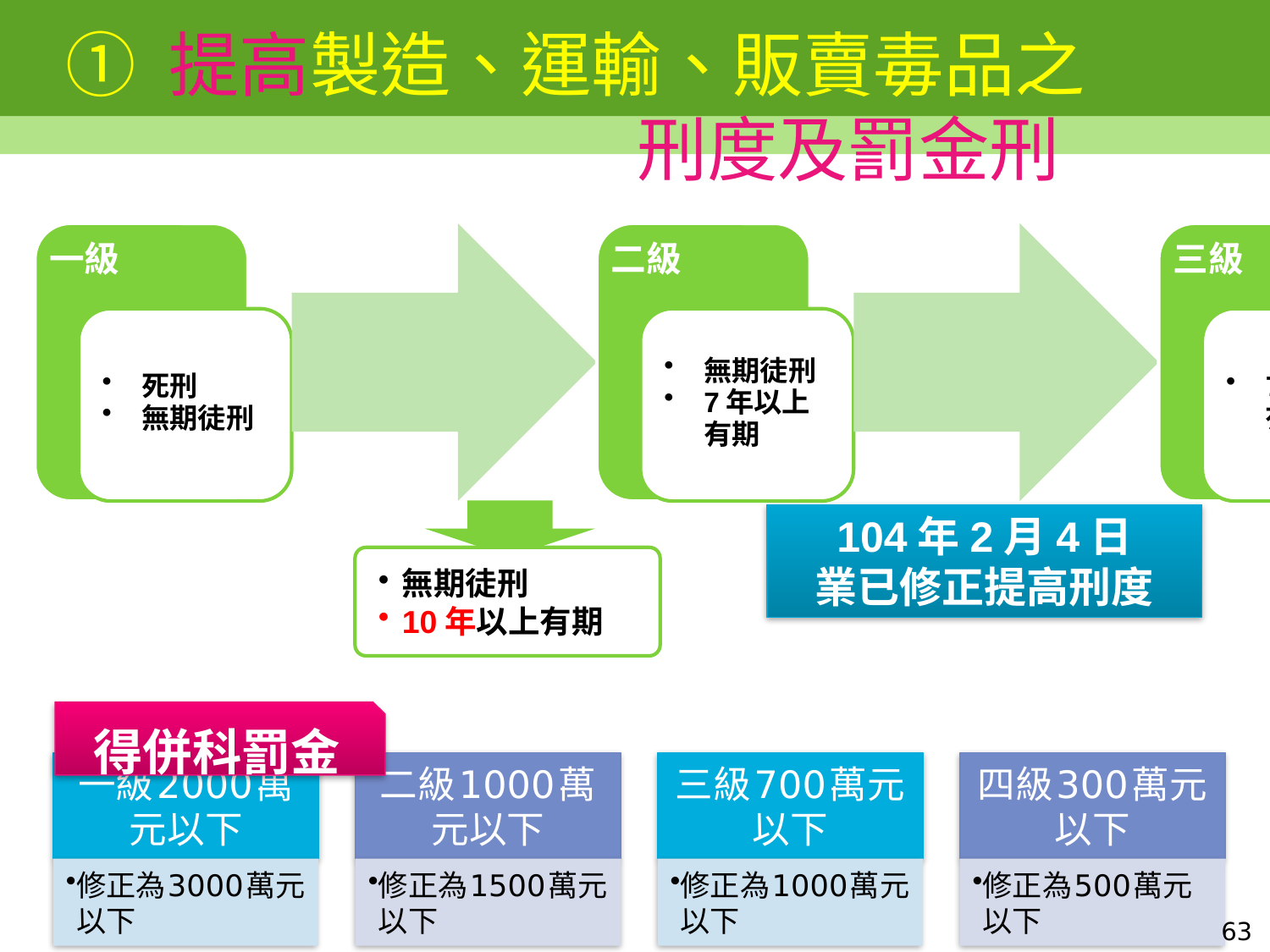

# ① 提高製造、運輸、販賣毒品之 刑度及罰金刑
一級
死刑
二級
無期徒刑
三級
7年以上有期
四級
無期徒刑
7年以上有期

104年2月4日
業已修正提高刑度

無期徒刑
10年以上有期
得併科罰金
一級2000萬元以下
修正為3000萬元以下
二級1000萬元以下
修正為1500萬元以下
三級700萬元以下
修正為1000萬元以下
四級300萬元以下
修正為500萬元以下
63